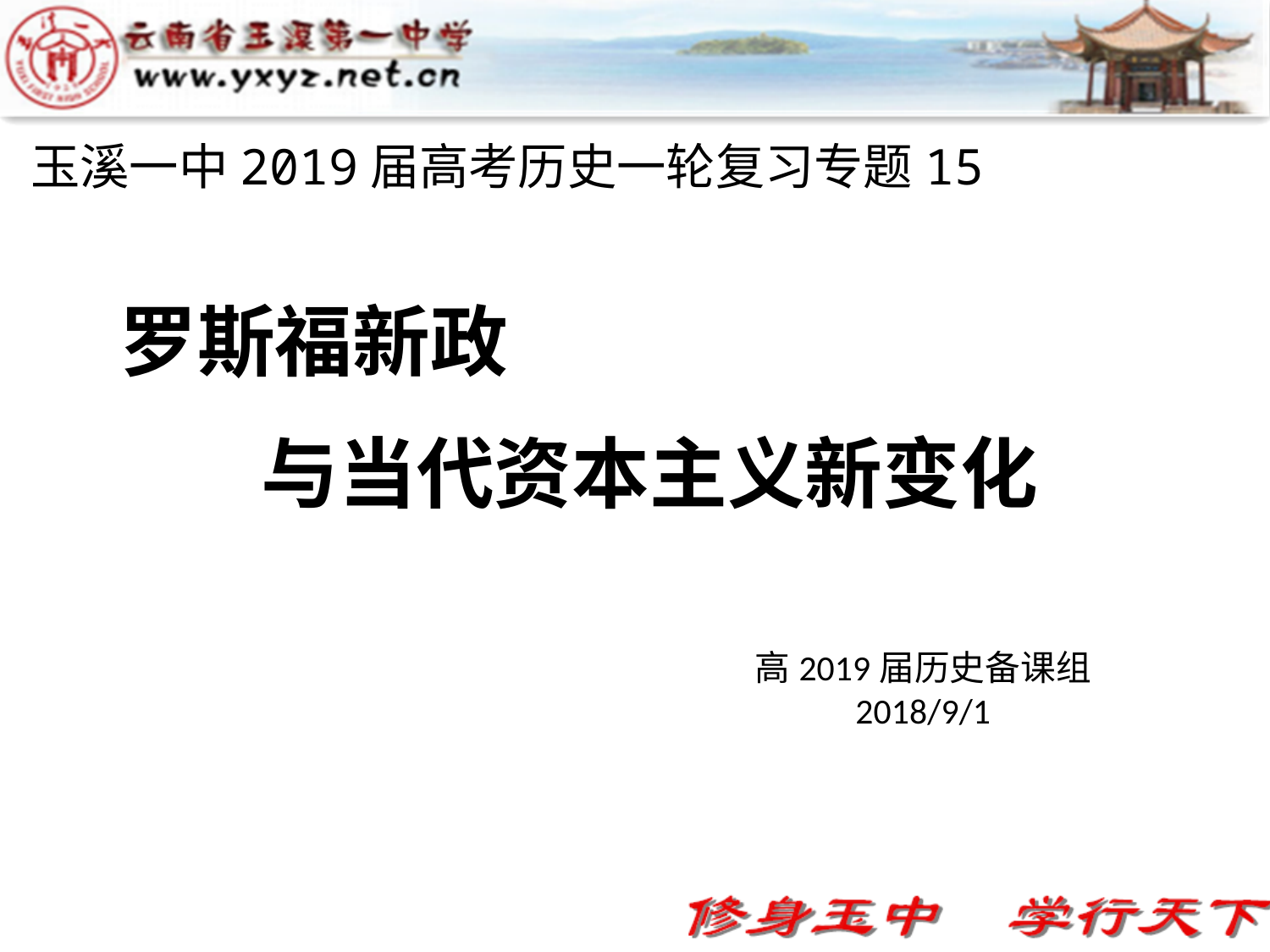

玉溪一中2019届高考历史一轮复习专题15
罗斯福新政
       与当代资本主义新变化
高2019届历史备课组
2018/9/1